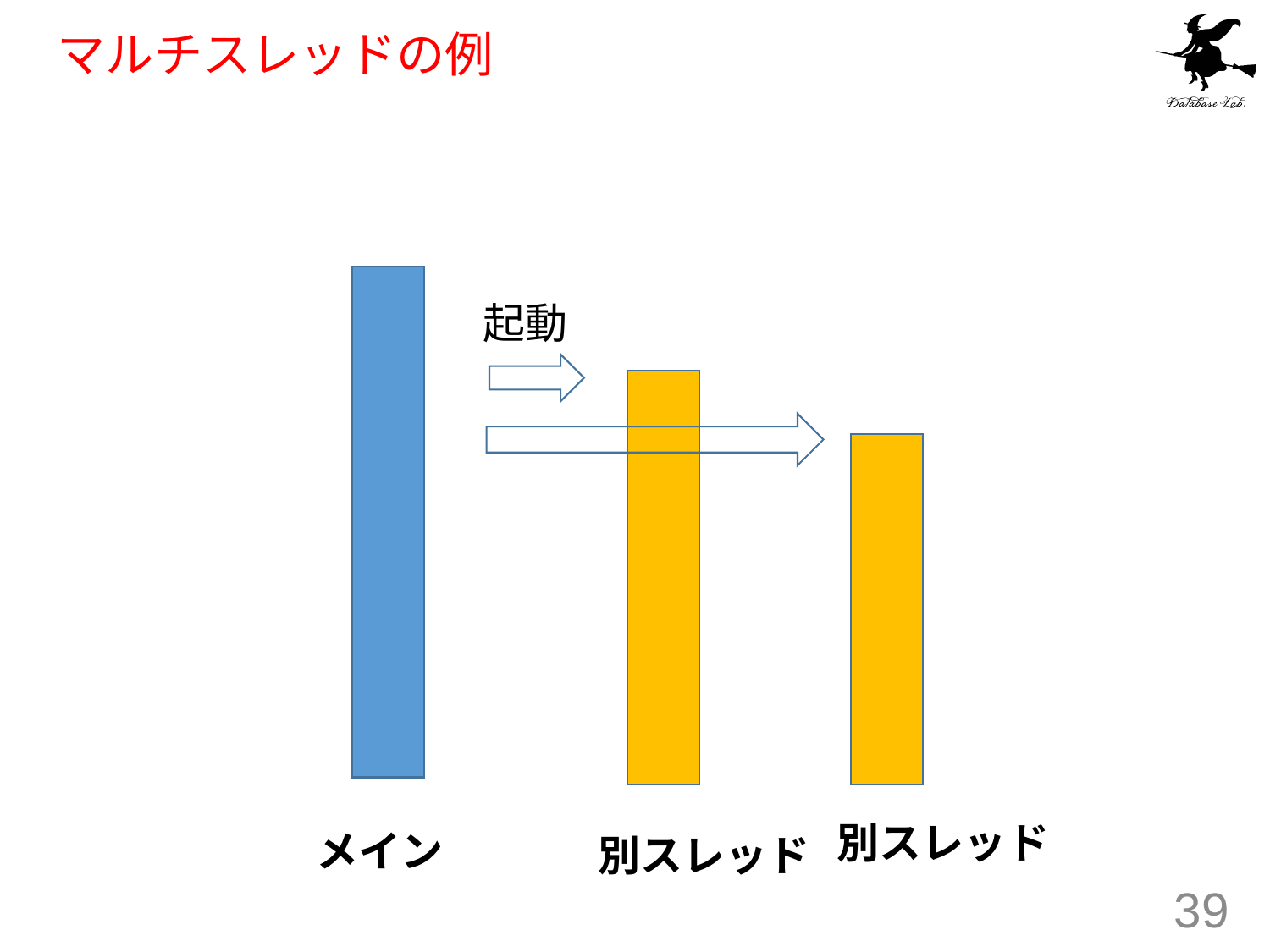

# マルチスレッドの例

起動

別スレッド
メイン
別スレッド
39